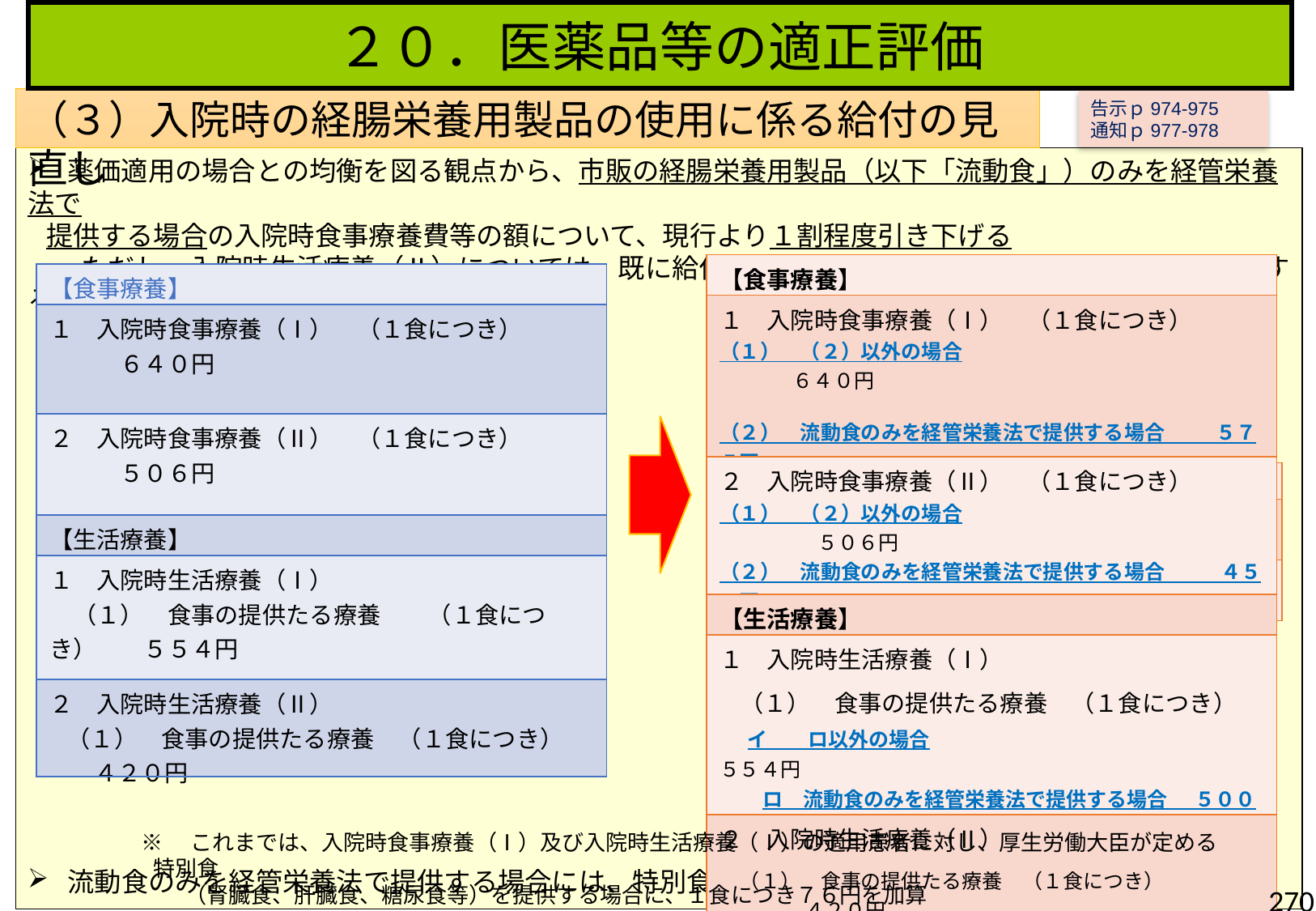

２０．医薬品等の適正評価
（３）入院時の経腸栄養用製品の使用に係る給付の見直し

告示ｐ974-975
通知ｐ977-978
  薬価適用の場合との均衡を図る観点から、市販の経腸栄養用製品（以下「流動食」）のみを経管栄養法で
  提供する場合の入院時食事療養費等の額について、現行より１割程度引き下げる
　　ただし、入院時生活療養（Ⅱ）については、既に給付水準が低い等の理由から、見直しの対象外とする

  流動食のみを経管栄養法で提供する場合には、特別食加算は算定不可とする※

| 【食事療養】 |
| --- |
| １　入院時食事療養（Ⅰ）　（１食につき） （１）　（２）以外の場合　　 　　　　　　　　　　 　　　 ６４０円 （２）　流動食のみを経管栄養法で提供する場合 ５７５円 |
| ２　入院時食事療養（Ⅱ）　（１食につき） （１）　（２）以外の場合　　　　　　　　　　　　　　　　 ５０６円 （２）　流動食のみを経管栄養法で提供する場合 ４５５円 |
| 【生活療養】 |
| １　入院時生活療養（Ⅰ）　 　（１）　食事の提供たる療養　（１食につき） イ　　ロ以外の場合　　　　　　　　　　　 　　 ５５４円 ロ　流動食のみを経管栄養法で提供する場合 ５００円 |
| ２　入院時生活療養（Ⅱ） 　（１）　食事の提供たる療養　（１食につき）　　　　　　　　 ４２０円 |
| 【食事療養】 |
| --- |
| １　入院時食事療養（Ⅰ）　（１食につき）　　　　　６４０円 |
| ２　入院時食事療養（Ⅱ）　（１食につき）　　　　　５０６円 |
| 【生活療養】 |
| １　入院時生活療養（Ⅰ） 　（１）　食事の提供たる療養　　（１食につき）　　５５４円 |
| ２　入院時生活療養（Ⅱ） （１）　食事の提供たる療養　（１食につき）　　 ４２０円 |

| 【外来・入院栄養食事指導料※２】 |
| --- |
| （新）　イ　　初回　（概ね３０分以上）　　　　　　　　　　　　２６０点 |
| （新）　ロ　　２回目以降※３　（概ね２０分以上）　　　　　　　２００点 |
※２　入院栄養食事指導料２のイは250点、ロは190点とする。
※３　入院栄養食事指導料については「２回目」
※　これまでは、入院時食事療養（Ⅰ）及び入院時生活療養（Ⅰ）の適用患者に対し、厚生労働大臣が定める特別食
　　（腎臓食、肝臓食、糖尿食等）を提供する場合に、１食につき７６円を加算
270